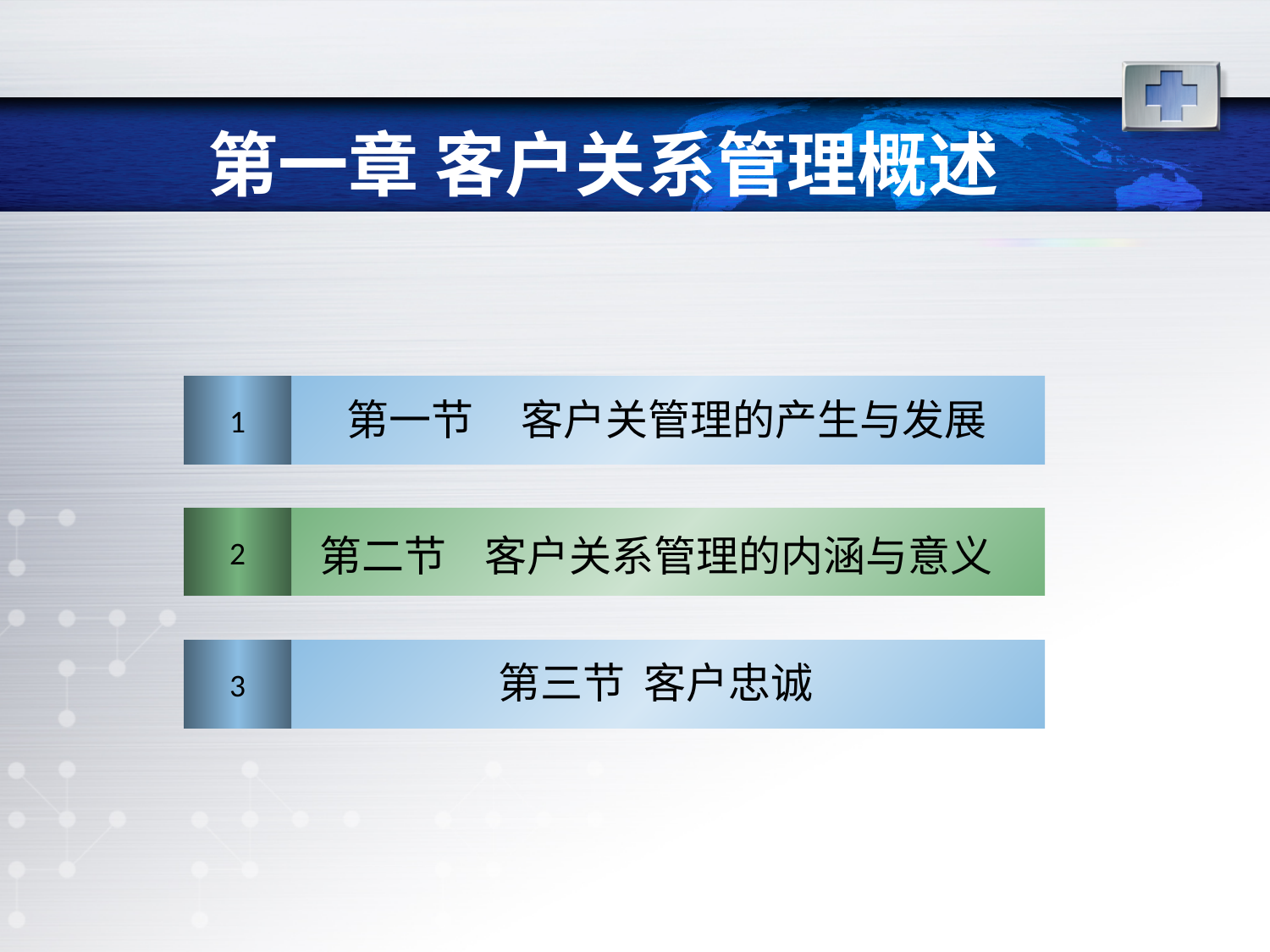

# 第一章 客户关系管理概述
1

第一节     客户关管理的产生与发展
2

第二节    客户关系管理的内涵与意义
3

第三节  客户忠诚